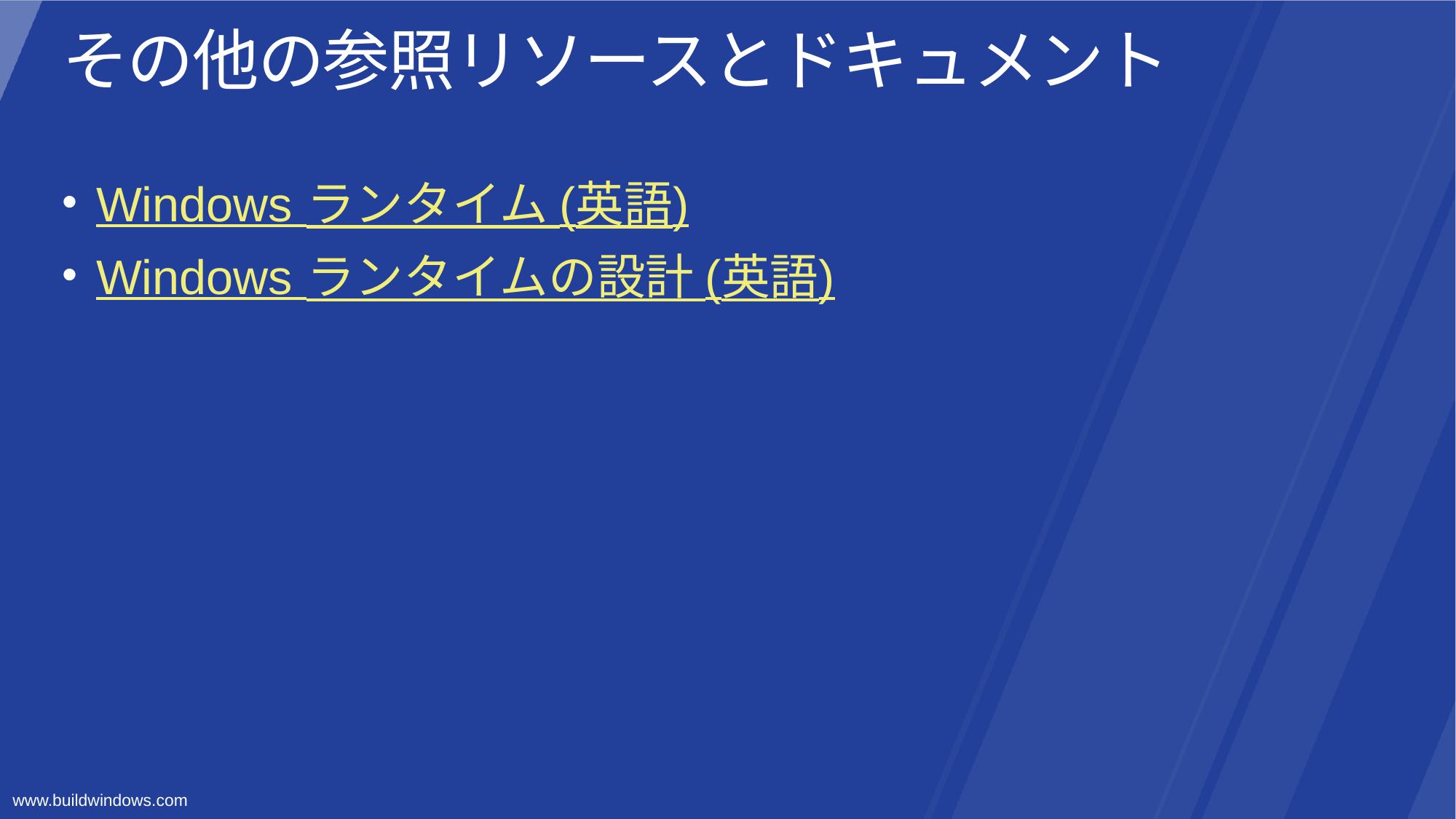

# その他の参照リソースとドキュメント
Windows ランタイム (英語)
Windows ランタイムの設計 (英語)